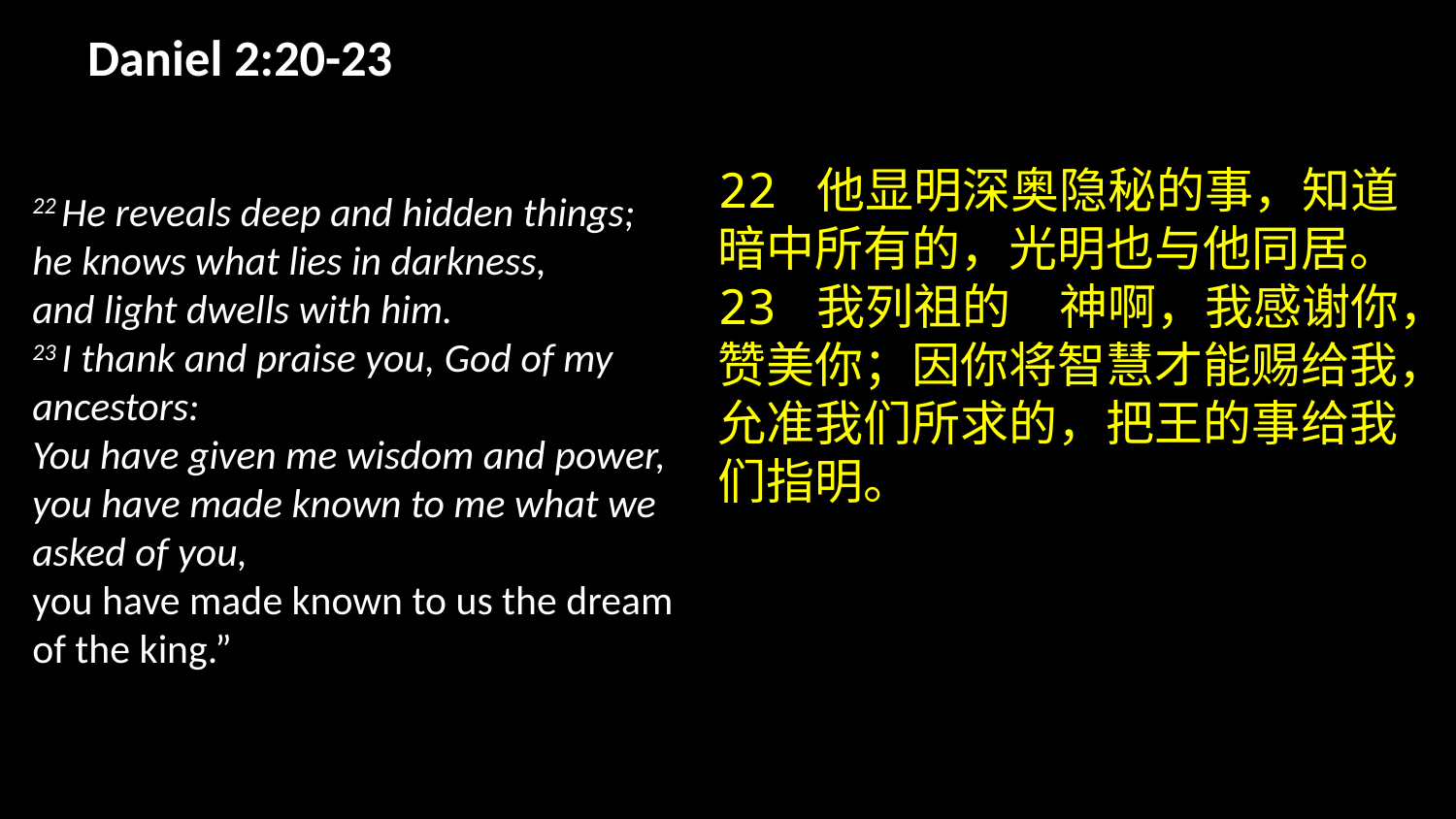

# Daniel 2:20-23

22 He reveals deep and hidden things;
he knows what lies in darkness,
and light dwells with him.
23 I thank and praise you, God of my ancestors:
You have given me wisdom and power,
you have made known to me what we asked of you,
you have made known to us the dream of the king.”

22 他显明深奥隐秘的事，知道暗中所有的，光明也与他同居。23 我列祖的　神啊，我感谢你，赞美你；因你将智慧才能赐给我，允准我们所求的，把王的事给我们指明。